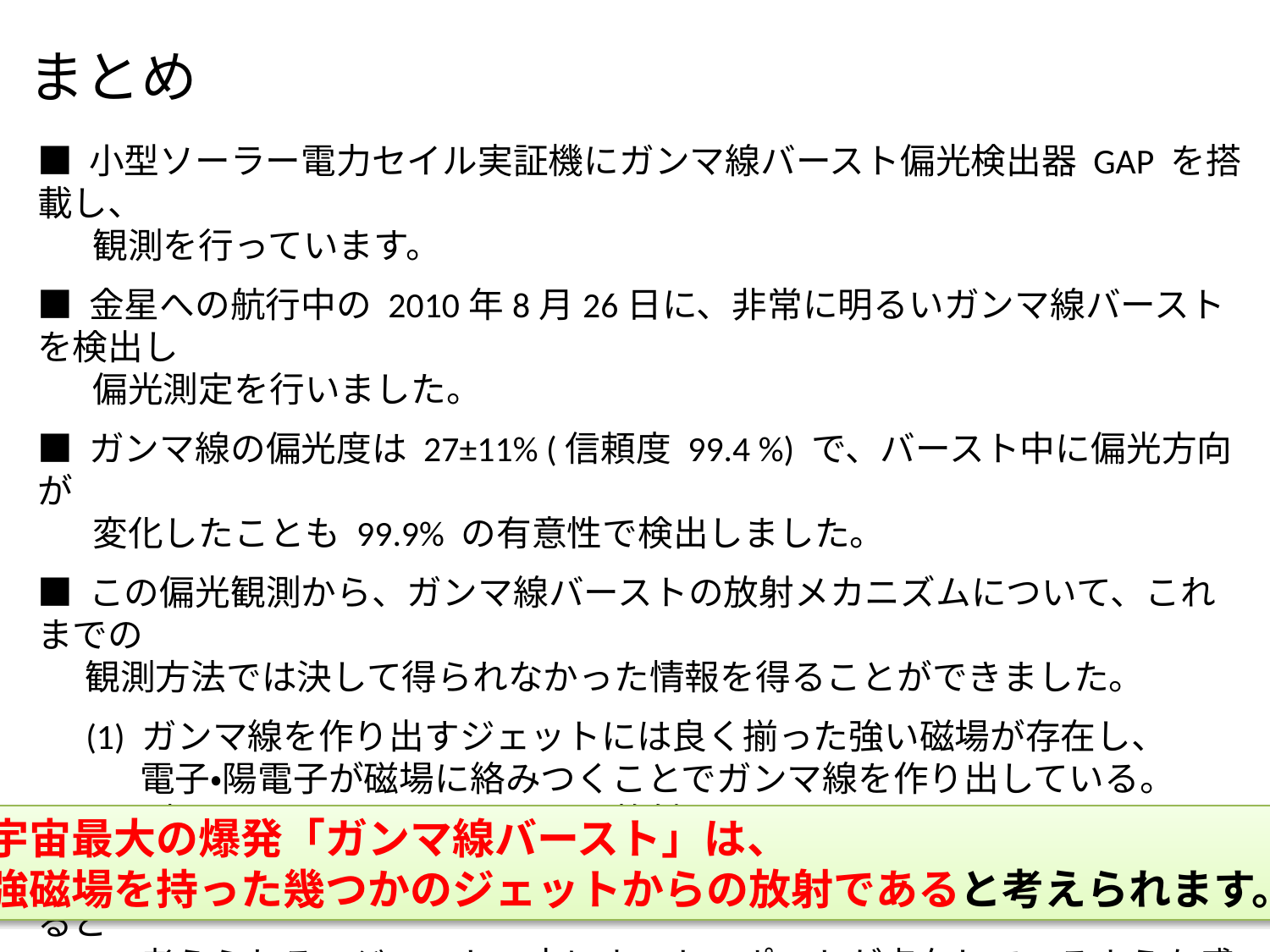

まとめ
■ 小型ソーラー電力セイル実証機にガンマ線バースト偏光検出器 GAP を搭載し、
      観測を行っています。

■ 金星への航行中の 2010年8月26日に、非常に明るいガンマ線バーストを検出し
      偏光測定を行いました。

■ ガンマ線の偏光度は 27±11% (信頼度 99.4 %) で、バースト中に偏光方向が
      変化したことも 99.9% の有意性で検出しました。

■ この偏光観測から、ガンマ線バーストの放射メカニズムについて、これまでの
     観測方法では決して得られなかった情報を得ることができました。

      (1) ガンマ線を作り出すジェットには良く揃った強い磁場が存在し、
            電子・陽電子が磁場に絡みつくことでガンマ線を作り出している。
            (専門用語ではシンクロトロン放射)

      (2) 偏光方向が変化したことから、ガンマ線を作り出す部分は複数存在すると
            考えられる。ジェットの中にホットスポットが点在しているような感じである。
宇宙最大の爆発「ガンマ線バースト」は、
強磁場を持った幾つかのジェットからの放射であると考えられます。